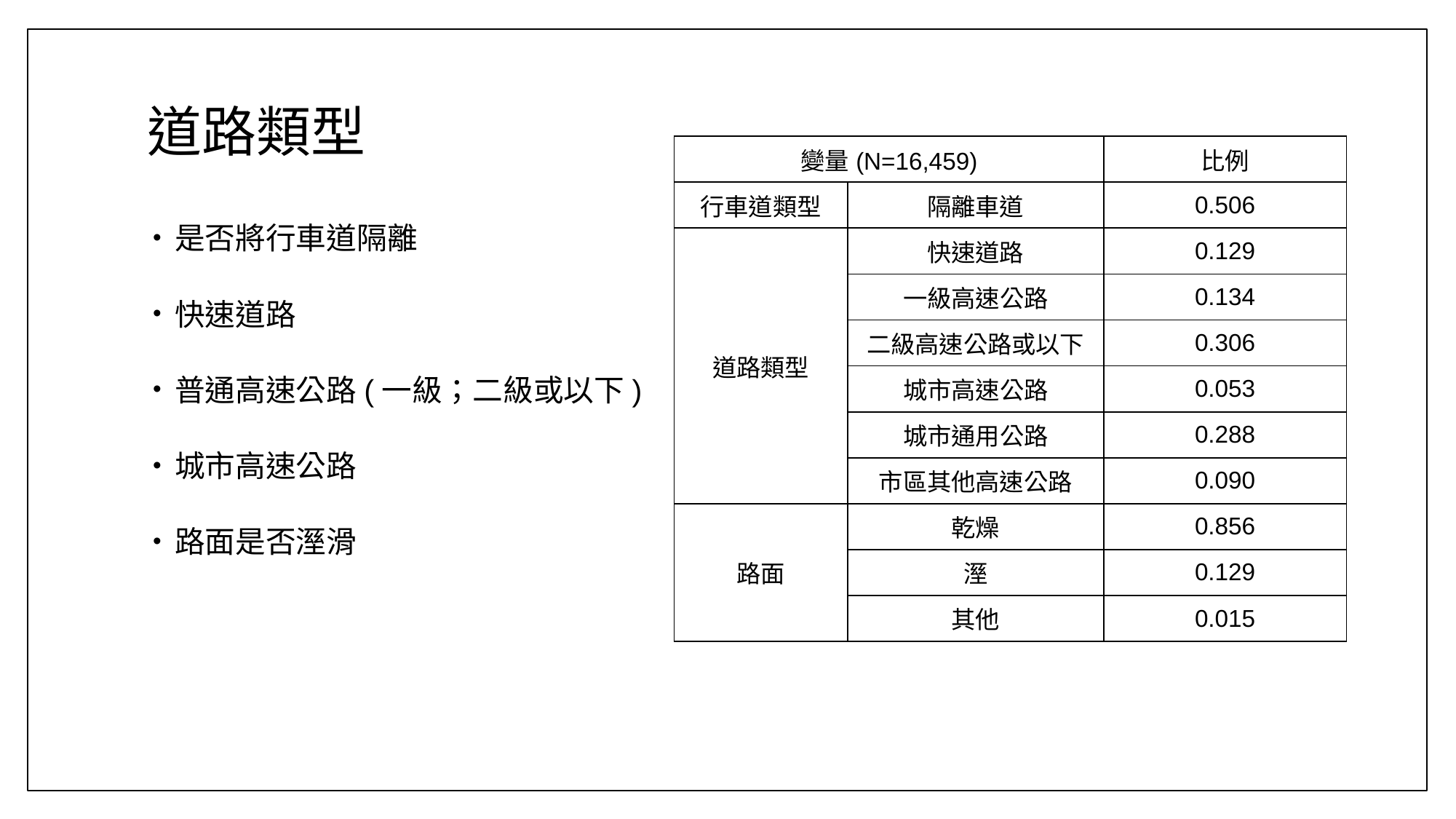

# 道路類型
| 變量(N=16,459) |  | 比例 |
| --- | --- | --- |
| 行車道類型 | 隔離車道 | 0.506 |
| 道路類型 | 快速道路 | 0.129 |
|  | 一級高速公路 | 0.134 |
|  | 二級高速公路或以下 | 0.306 |
|  | 城市高速公路 | 0.053 |
|  | 城市通用公路 | 0.288 |
|  | 市區其他高速公路 | 0.090 |
| 路面 | 乾燥 | 0.856 |
|  | 溼 | 0.129 |
|  | 其他 | 0.015 |
是否將行車道隔離
快速道路
普通高速公路(一級；二級或以下)
城市高速公路
路面是否溼滑